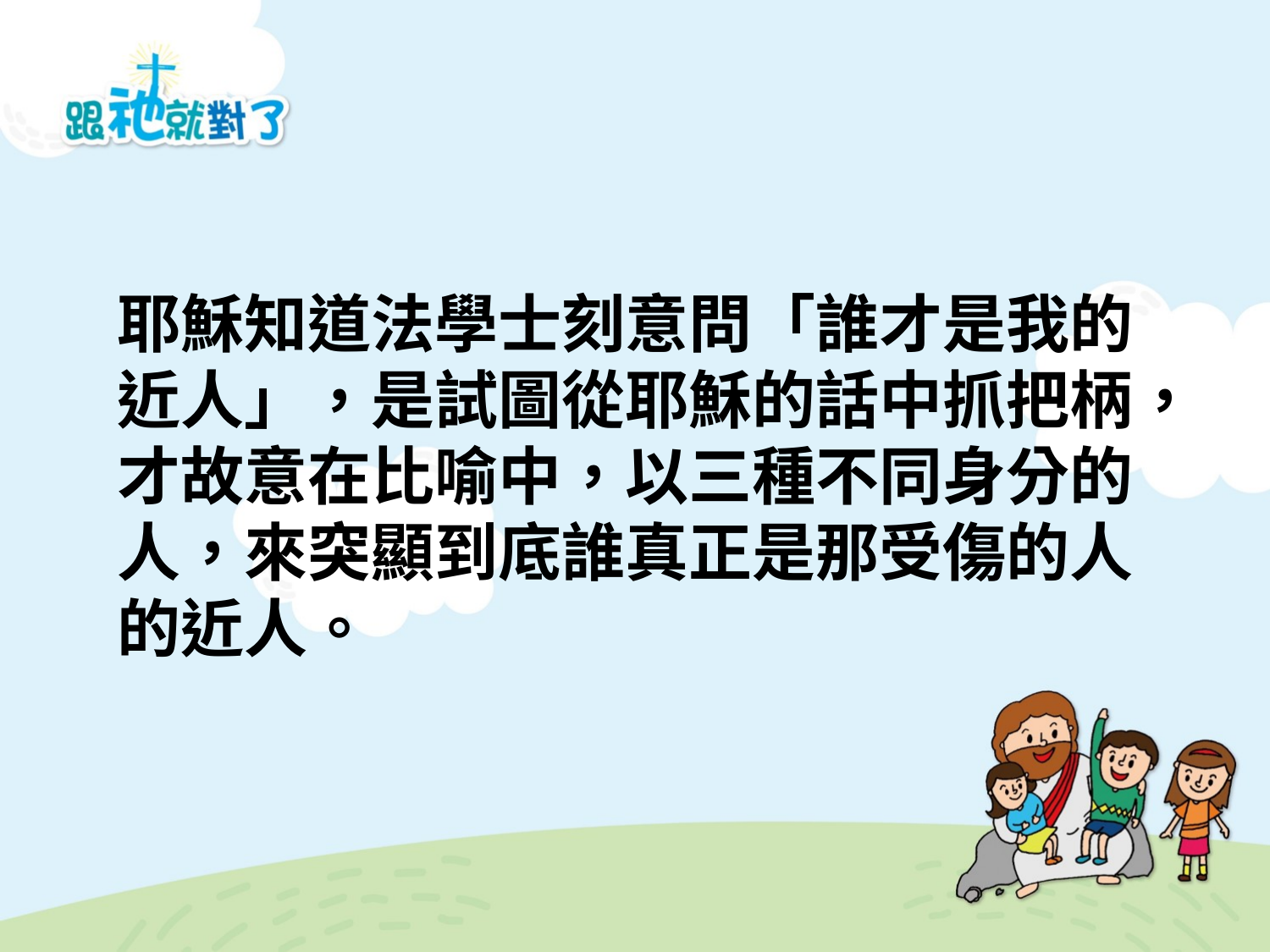

耶穌知道法學士刻意問「誰才是我的近人」，是試圖從耶穌的話中抓把柄，才故意在比喻中，以三種不同身分的人，來突顯到底誰真正是那受傷的人的近人。